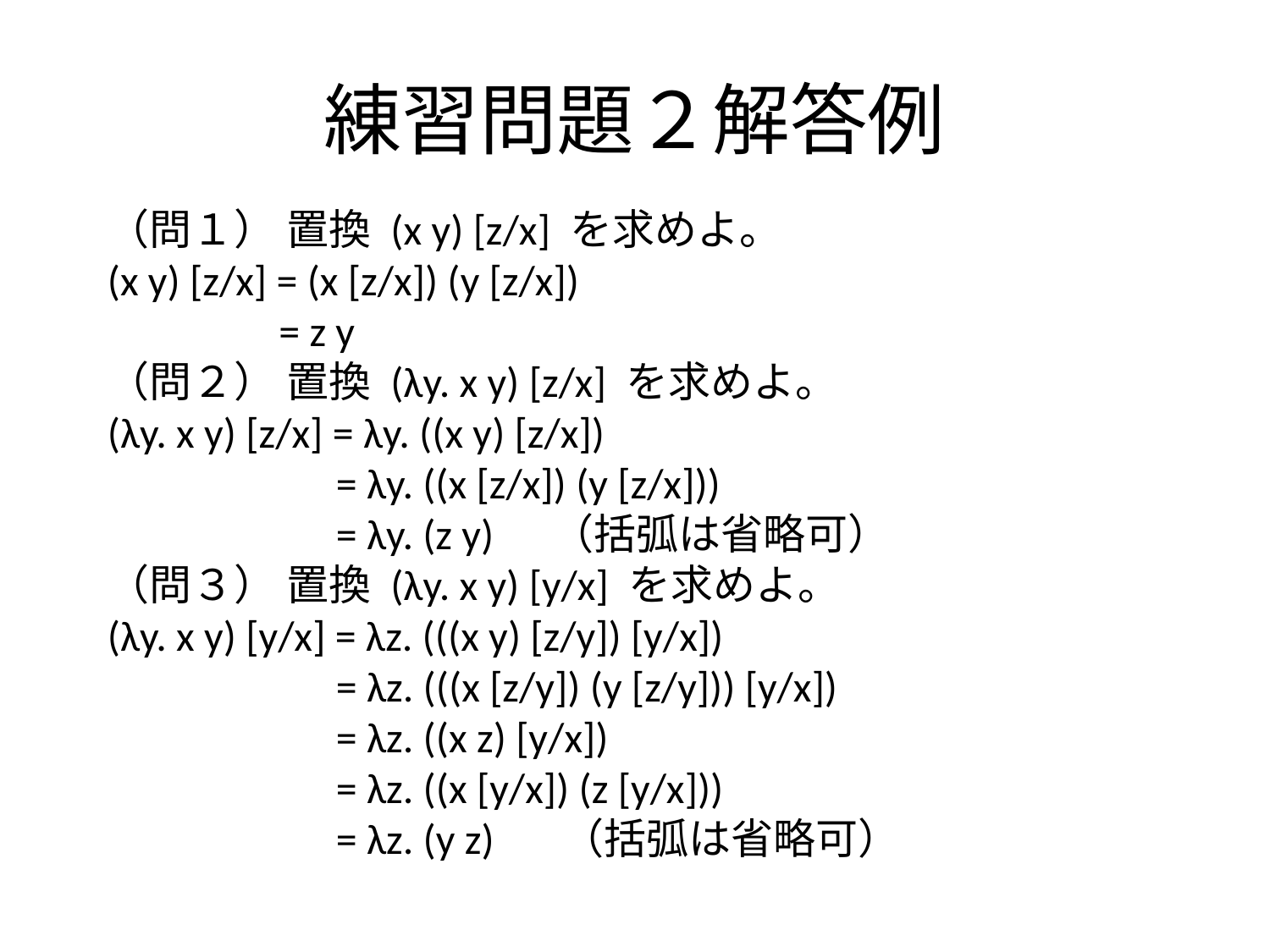

練習問題２解答例
（問１） 置換 (x y) [z/x] を求めよ。
(x y) [z/x] = (x [z/x]) (y [z/x])
                  = z y
（問２） 置換 (λy. x y) [z/x] を求めよ。
(λy. x y) [z/x] = λy. ((x y) [z/x])
                        = λy. ((x [z/x]) (y [z/x]))
                        = λy. (z y)     （括弧は省略可）
（問３） 置換 (λy. x y) [y/x] を求めよ。
(λy. x y) [y/x] = λz. (((x y) [z/y]) [y/x])
                        = λz. (((x [z/y]) (y [z/y])) [y/x])
                        = λz. ((x z) [y/x])
                        = λz. ((x [y/x]) (z [y/x]))
                        = λz. (y z)      （括弧は省略可）